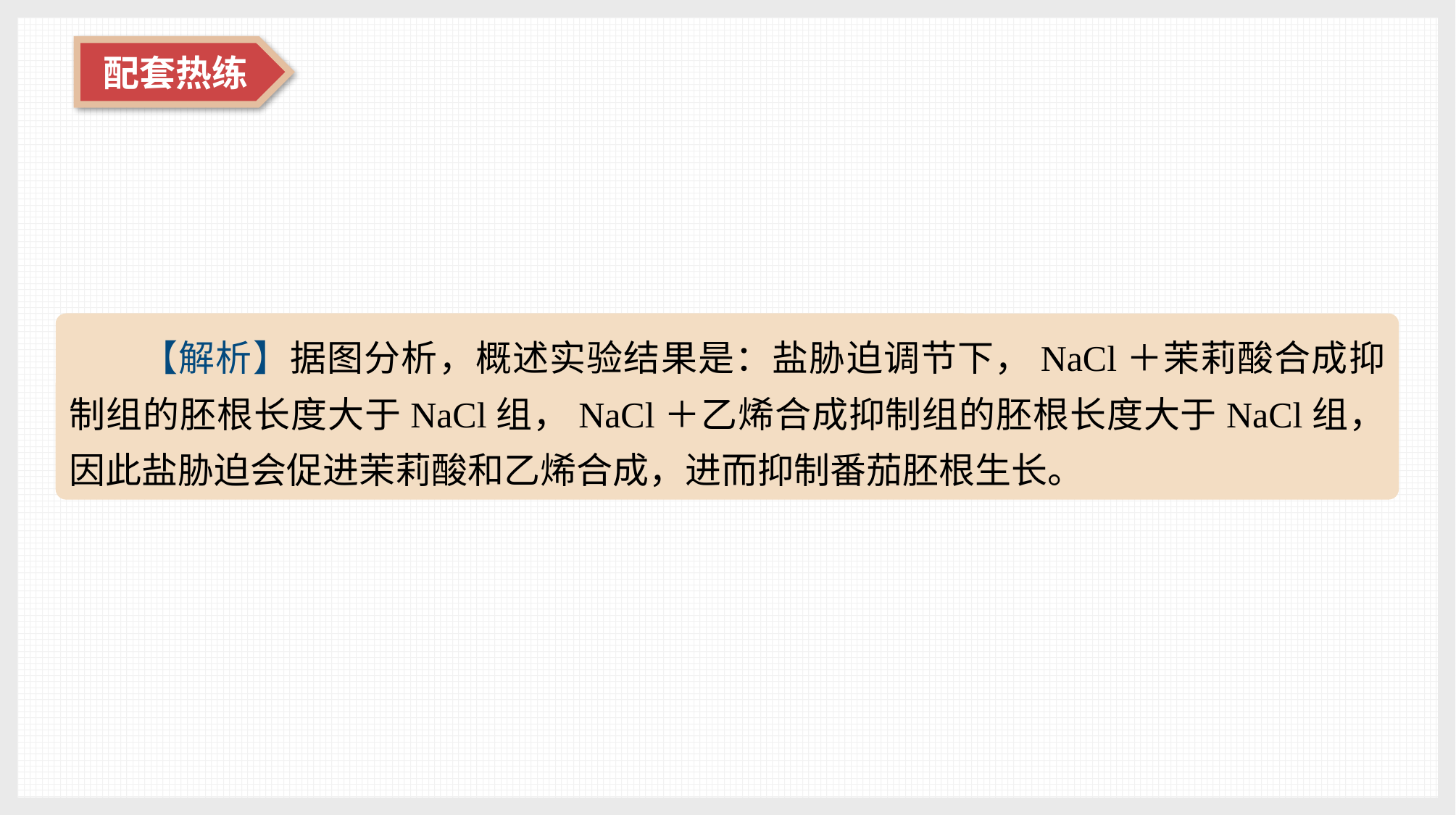

【解析】据图分析，概述实验结果是：盐胁迫调节下，NaCl＋茉莉酸合成抑制组的胚根长度大于NaCl组，NaCl＋乙烯合成抑制组的胚根长度大于NaCl组，因此盐胁迫会促进茉莉酸和乙烯合成，进而抑制番茄胚根生长。